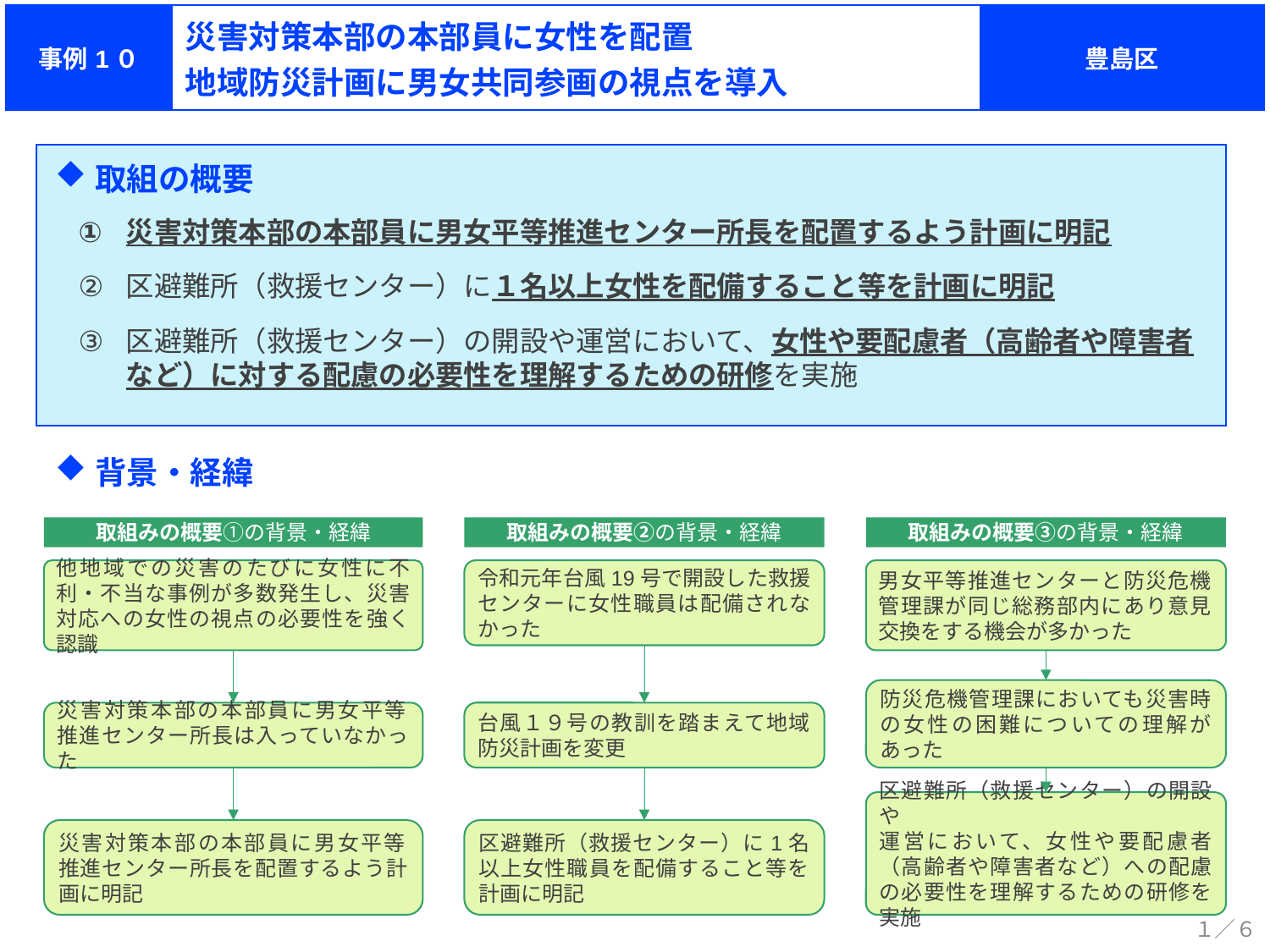

| 事例1０ | 災害対策本部の本部員に女性を配置 地域防災計画に男女共同参画の視点を導入 | 豊島区 |
| --- | --- | --- |

取組の概要
災害対策本部の本部員に男女平等推進センター所長を配置するよう計画に明記
区避難所（救援センター）に１名以上女性を配備すること等を計画に明記
区避難所（救援センター）の開設や運営において、女性や要配慮者（高齢者や障害者など）に対する配慮の必要性を理解するための研修を実施
背景・経緯
取組みの概要➀の背景・経緯
取組みの概要②の背景・経緯
取組みの概要③の背景・経緯
他地域での災害のたびに女性に不利・不当な事例が多数発生し、災害対応への女性の視点の必要性を強く認識
令和元年台風19号で開設した救援センターに女性職員は配備されなかった
男女平等推進センターと防災危機
管理課が同じ総務部内にあり意見
交換をする機会が多かった
防災危機管理課においても災害時の女性の困難についての理解があった
台風１９号の教訓を踏まえて地域防災計画を変更
災害対策本部の本部員に男女平等
推進センター所長は入っていなかった
区避難所（救援センター）の開設や
運営において、女性や要配慮者（高齢者や障害者など）への配慮の必要性を理解するための研修を実施
災害対策本部の本部員に男女平等
推進センター所長を配置するよう計画に明記
区避難所（救援センター）に1名以上女性職員を配備すること等を計画に明記
１／６